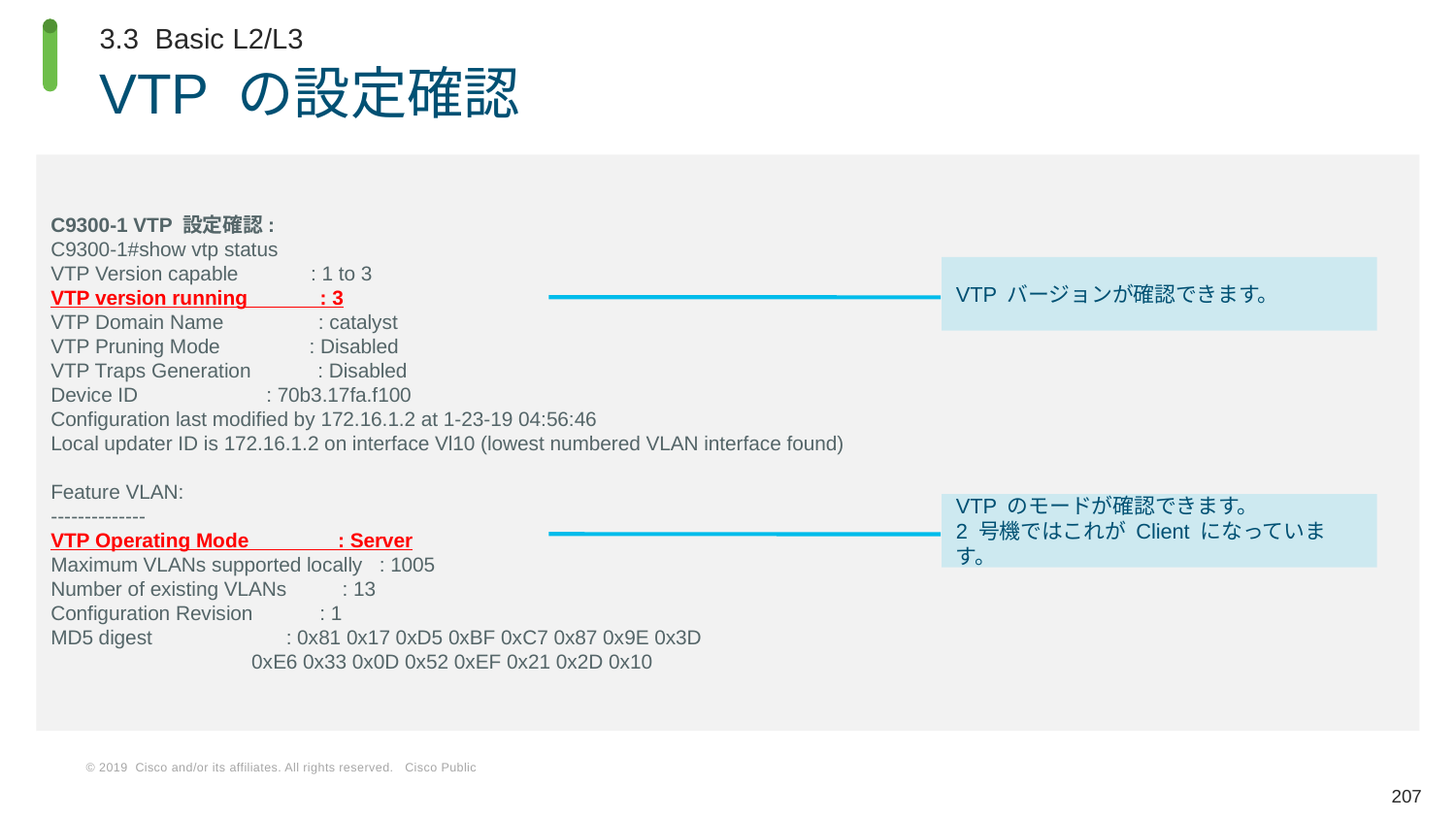

3.3  Basic L2/L3
# VTP の設定確認
C9300-1 VTP 設定確認:
C9300-1#show vtp status
VTP Version capable             : 1 to 3
VTP version running             : 3
VTP Domain Name                 : catalyst
VTP Pruning Mode                : Disabled
VTP Traps Generation            : Disabled
Device ID                       : 70b3.17fa.f100
Configuration last modified by 172.16.1.2 at 1-23-19 04:56:46
Local updater ID is 172.16.1.2 on interface Vl10 (lowest numbered VLAN interface found)

Feature VLAN:
--------------
VTP Operating Mode                : Server
Maximum VLANs supported locally   : 1005
Number of existing VLANs          : 13
Configuration Revision            : 1
MD5 digest                        : 0x81 0x17 0xD5 0xBF 0xC7 0x87 0x9E 0x3D
                                    0xE6 0x33 0x0D 0x52 0xEF 0x21 0x2D 0x10
VTP バージョンが確認できます。
VTP のモードが確認できます。
2 号機ではこれが Client になっています。
207